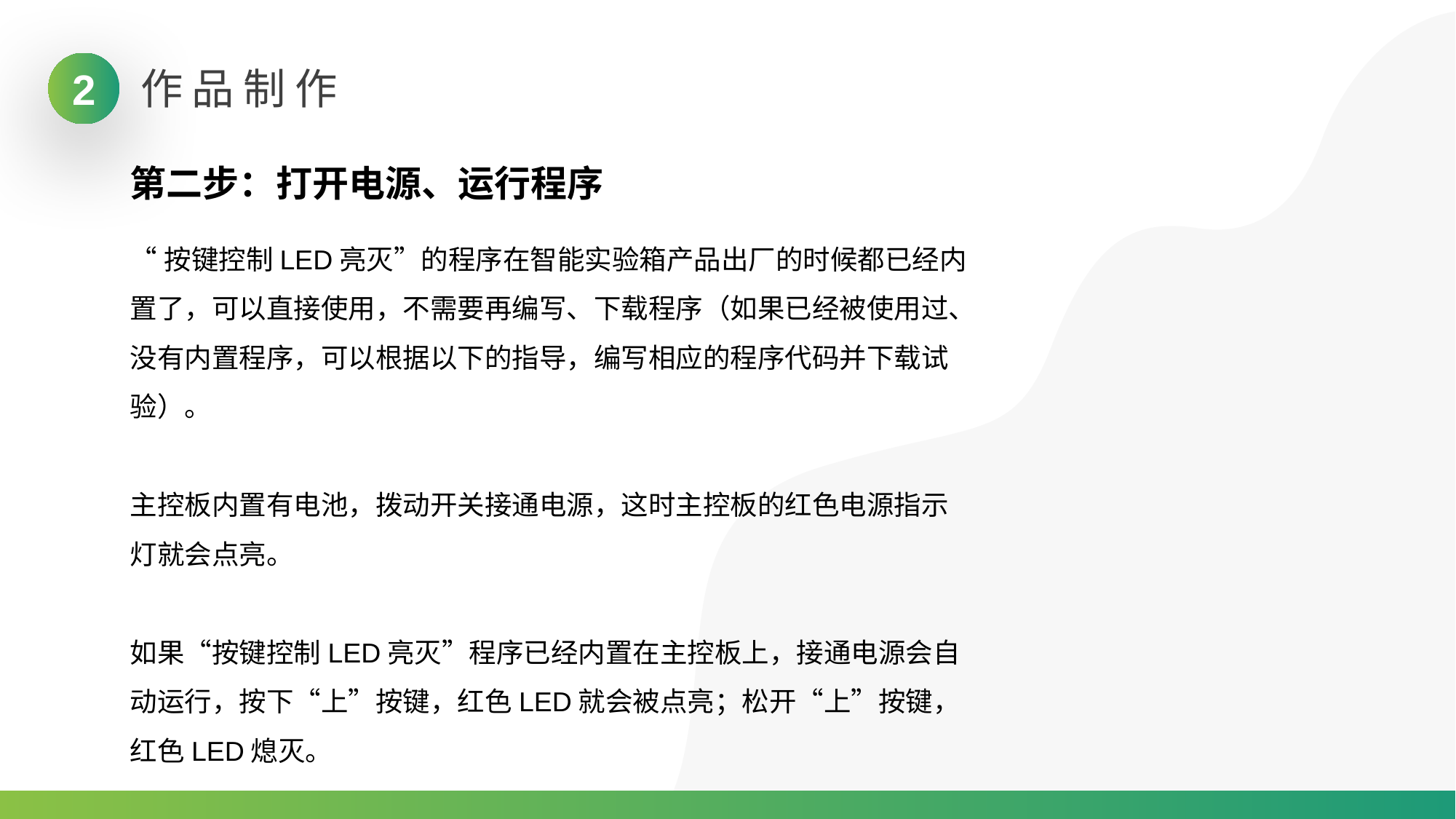

2
作品制作
第二步：打开电源、运行程序
“按键控制LED亮灭”的程序在智能实验箱产品出厂的时候都已经内置了，可以直接使用，不需要再编写、下载程序（如果已经被使用过、没有内置程序，可以根据以下的指导，编写相应的程序代码并下载试验）。

主控板内置有电池，拨动开关接通电源，这时主控板的红色电源指示灯就会点亮。

如果“按键控制LED亮灭”程序已经内置在主控板上，接通电源会自动运行，按下“上”按键，红色LED就会被点亮；松开“上”按键，红色LED熄灭。
02